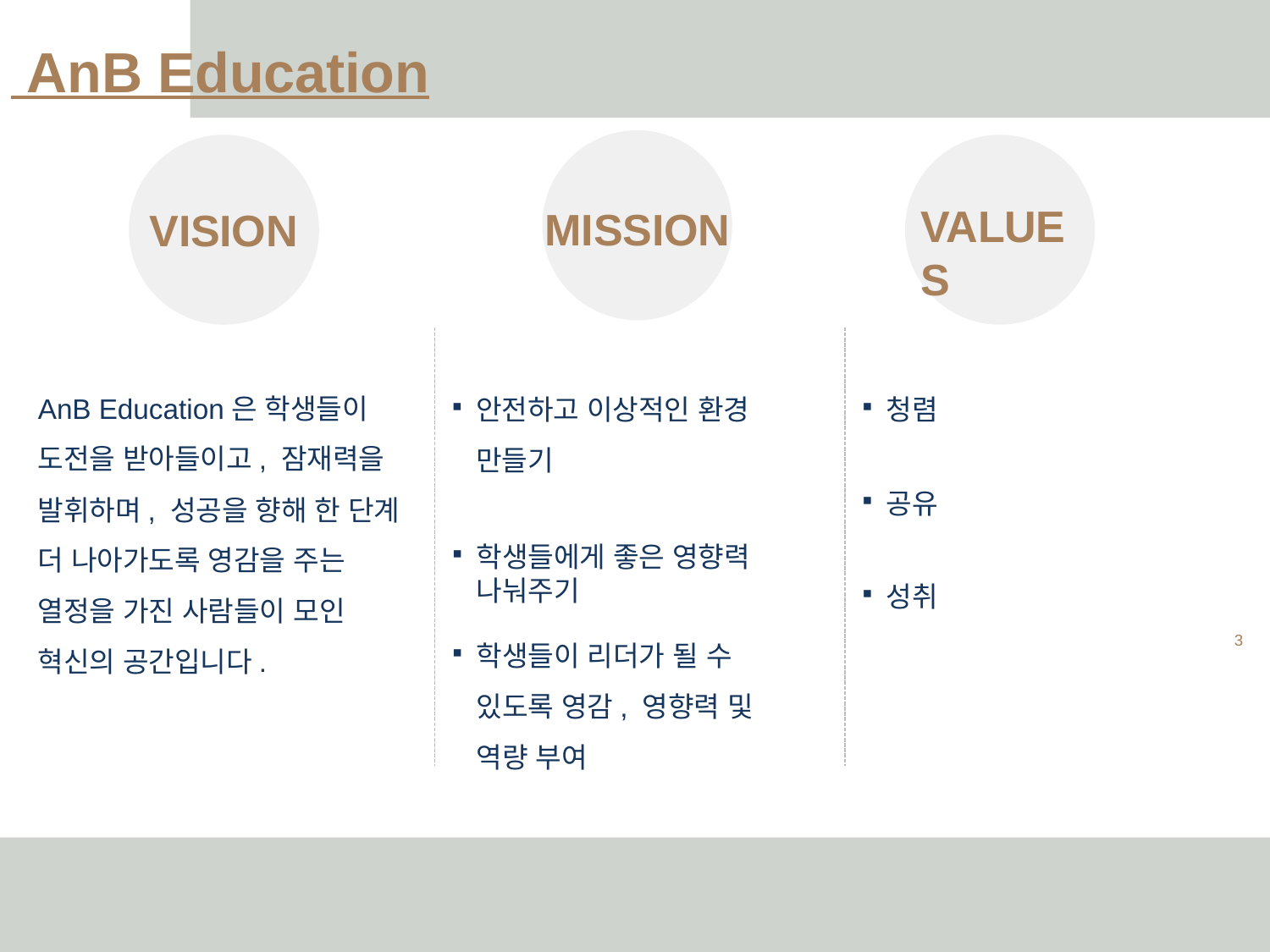

# AnB Education

VALUES
MISSION
VISION

AnB Education은 학생들이 도전을 받아들이고, 잠재력을 발휘하며, 성공을 향해 한 단계 더 나아가도록 영감을 주는 열정을 가진 사람들이 모인 혁신의 공간입니다.
안전하고 이상적인 환경 만들기
청렴
공유
학생들에게 좋은 영향력 나눠주기
성취
학생들이 리더가 될 수 있도록 영감, 영향력 및 역량 부여
3